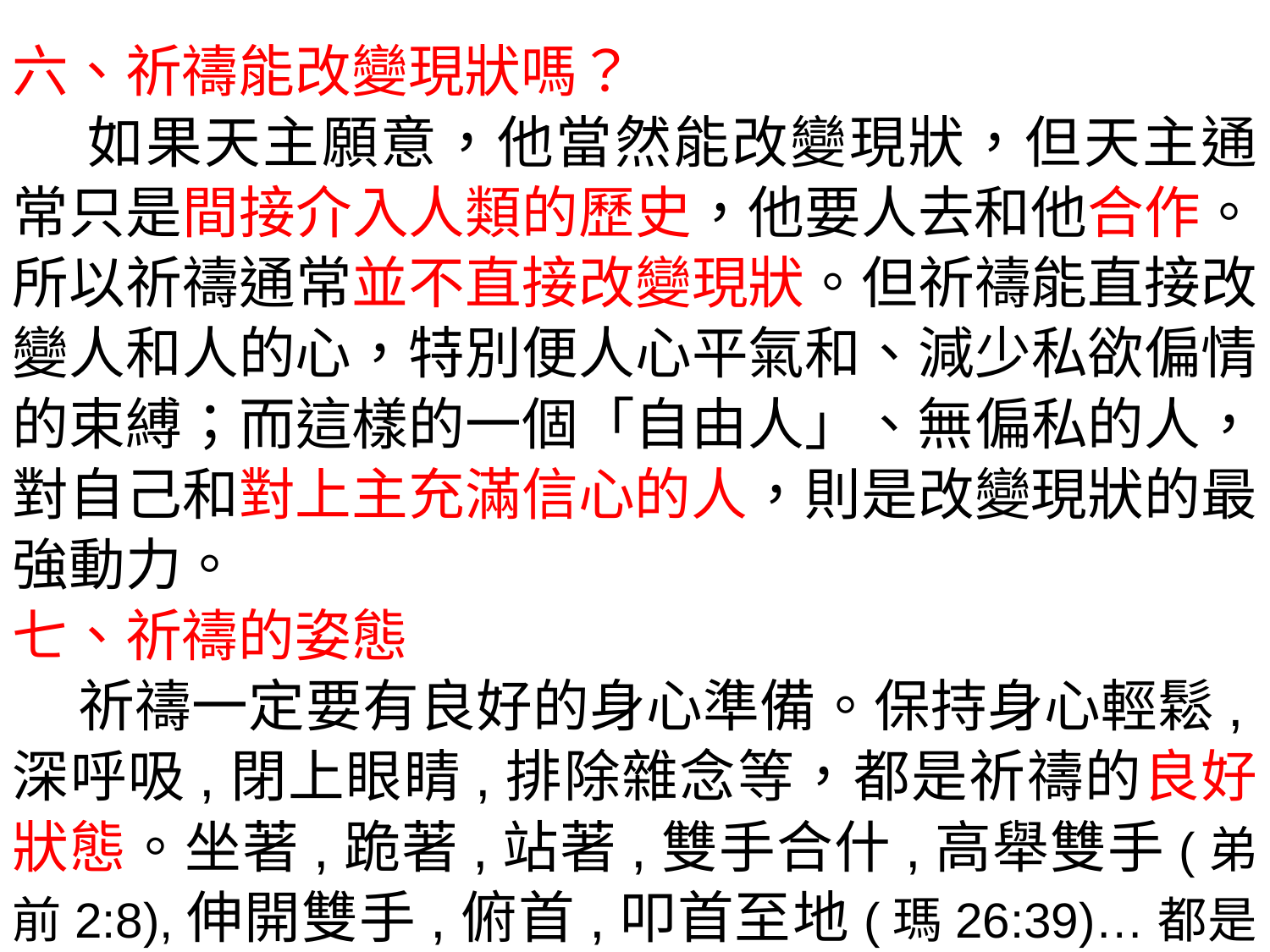

六、祈禱能改變現狀嗎？
    如果天主願意，他當然能改變現狀，但天主通常只是間接介入人類的歷史，他要人去和他合作。所以祈禱通常並不直接改變現狀。但祈禱能直接改變人和人的心，特別便人心平氣和、減少私欲偏情的束縛；而這樣的一個「自由人」、無偏私的人，對自己和對上主充滿信心的人，則是改變現狀的最強動力。
七、祈禱的姿態
    祈禱一定要有良好的身心準備。保持身心輕鬆,深呼吸,閉上眼睛,排除雜念等，都是祈禱的良好狀態。坐著,跪著,站著,雙手合什,高舉雙手(弟前2:8),伸開雙手,俯首,叩首至地(瑪26:39)…都是好的祈禱姿態。